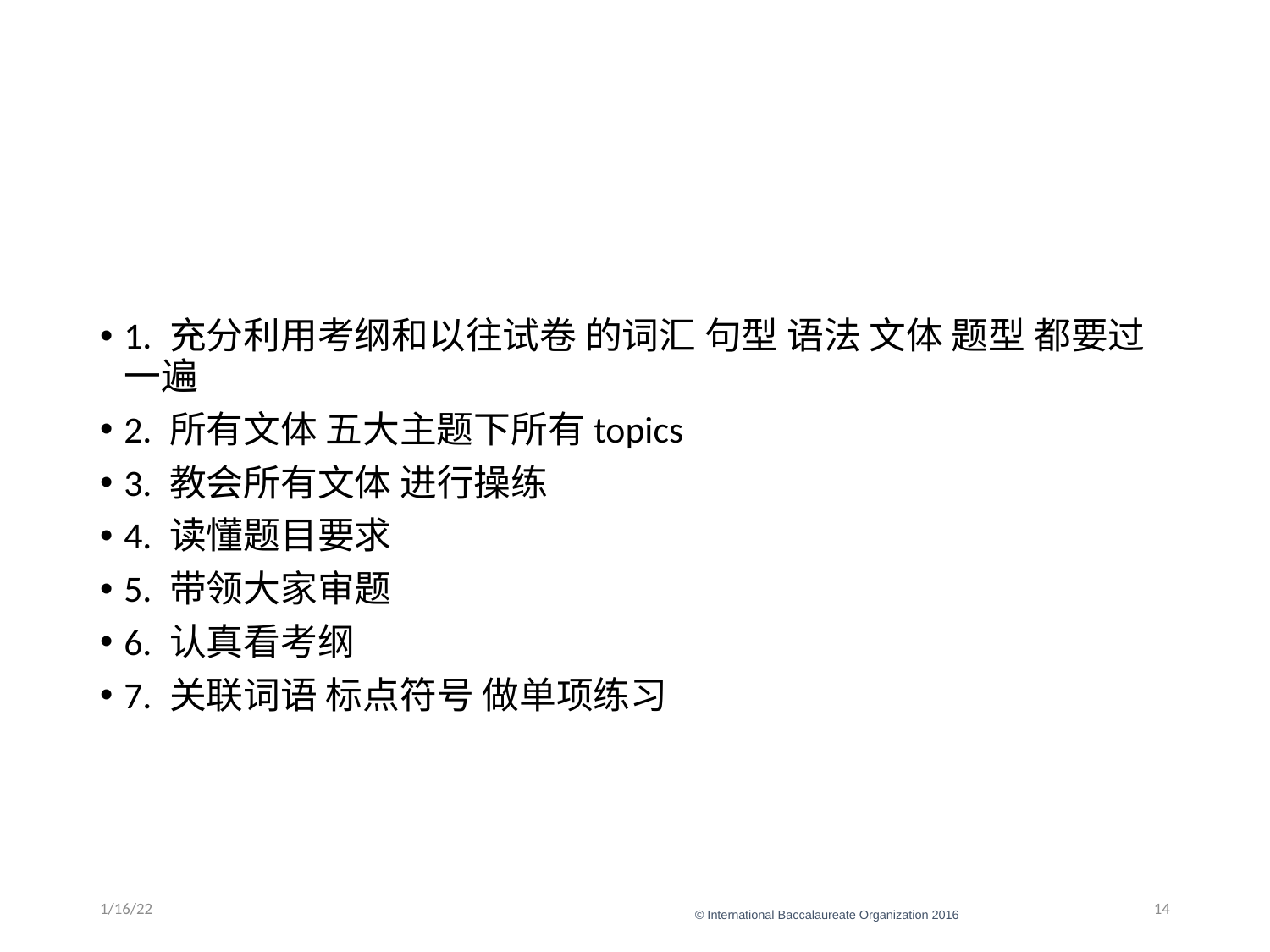

#

1. 充分利用考纲和以往试卷 的词汇 句型 语法 文体 题型 都要过一遍
2. 所有文体 五大主题下所有topics
3. 教会所有文体 进行操练
4. 读懂题目要求
5. 带领大家审题
6. 认真看考纲
7. 关联词语 标点符号 做单项练习

1/16/22
14